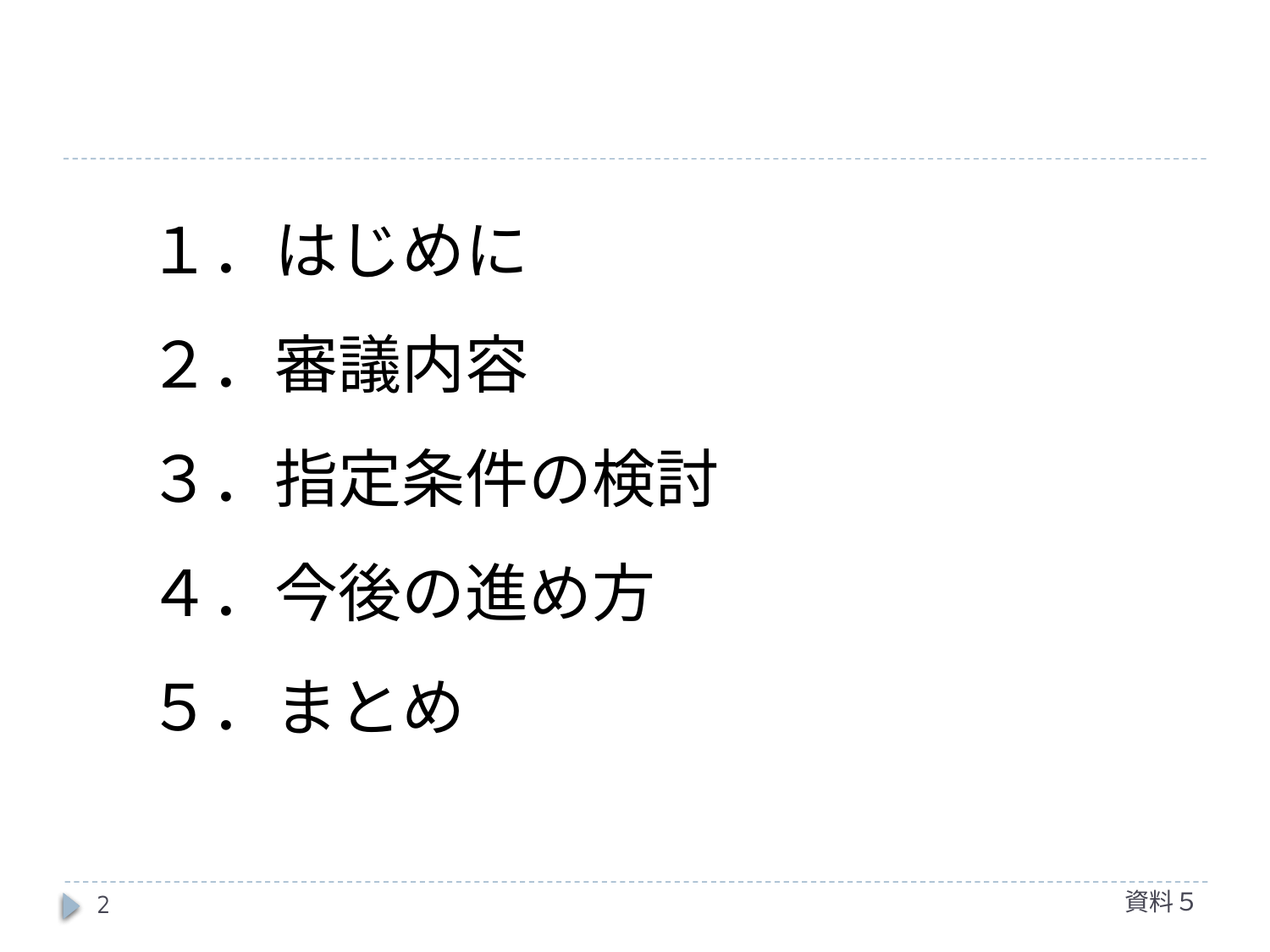

１．はじめに
２．審議内容
３．指定条件の検討
４．今後の進め方
５．まとめ
資料５
2